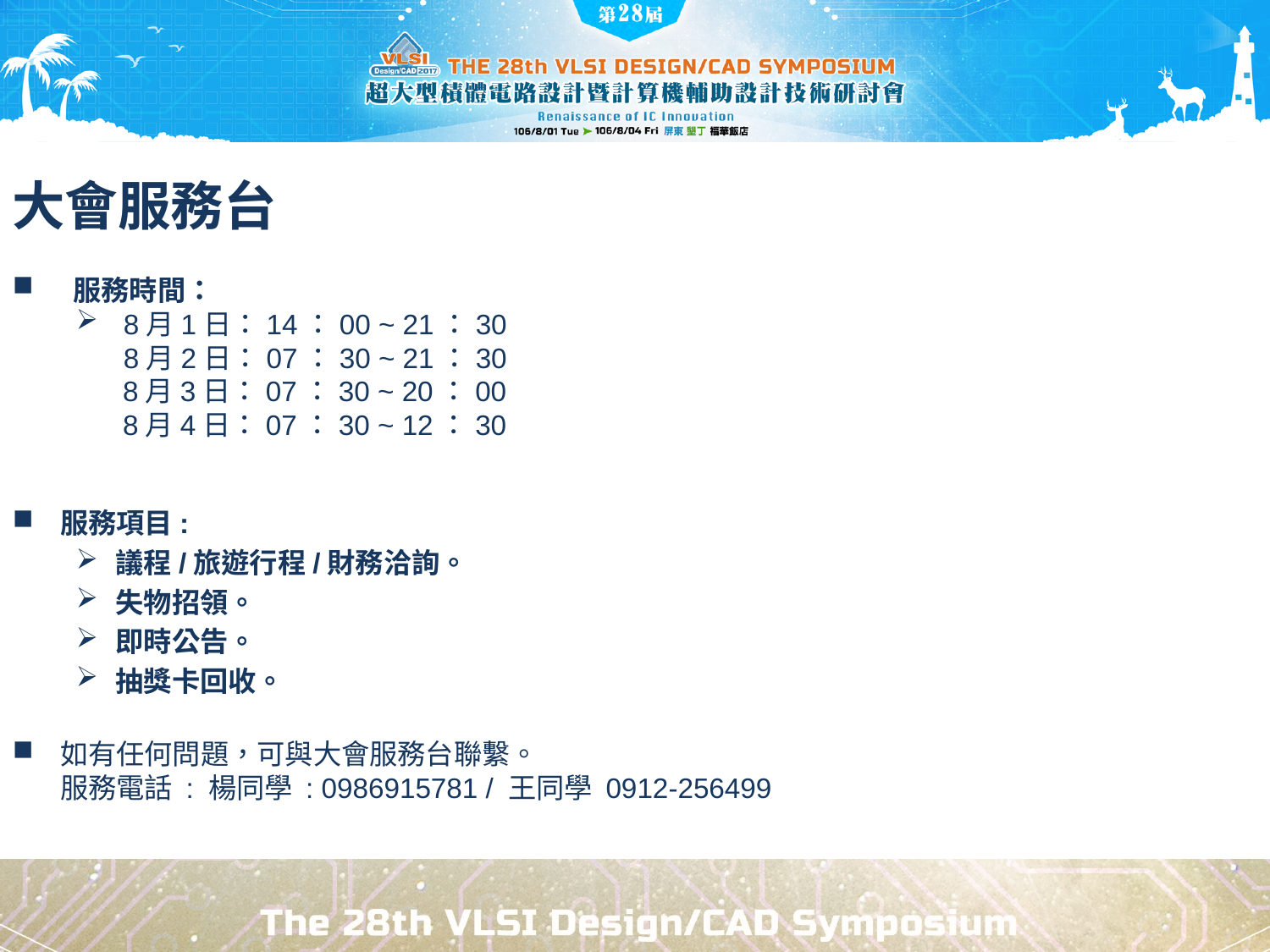

# 大會服務台
 服務時間：
 8月1日：14：00 ~ 21：30
 8月2日：07：30 ~ 21：30
      8月3日：07：30 ~ 20：00
      8月4日：07：30 ~ 12：30

服務項目:
議程/旅遊行程/財務洽詢。
失物招領。
即時公告。
抽獎卡回收。
如有任何問題，可與大會服務台聯繫。
服務電話 : 楊同學 : 0986915781 / 王同學 0912-256499